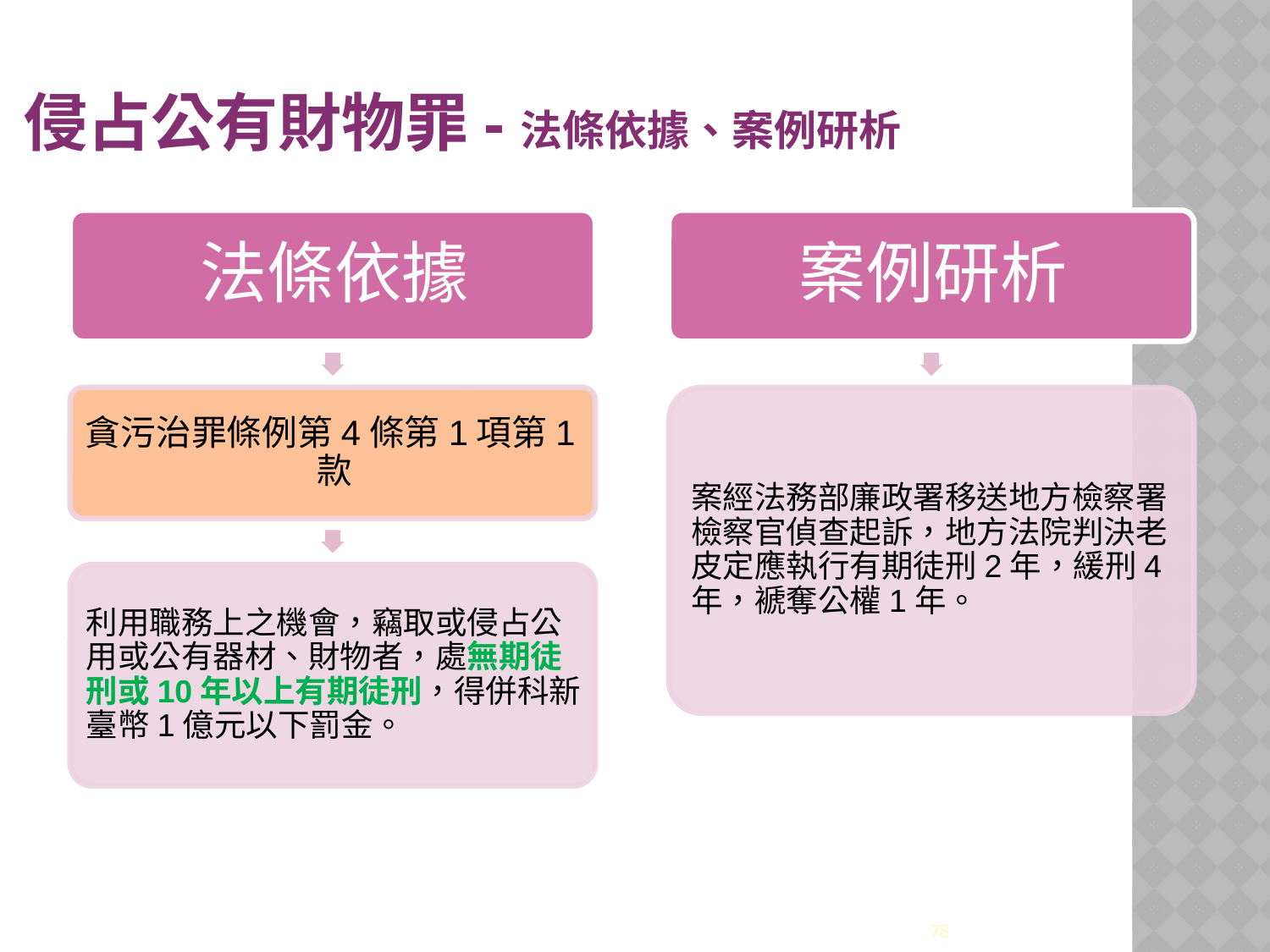

# 侵占公有財物罪-法條依據、案例研析
法條依據
貪污治罪條例第4條第1項第1款
利用職務上之機會，竊取或侵占公用或公有器材、財物者，處無期徒刑或10年以上有期徒刑，得併科新臺幣1億元以下罰金。
案例研析
案經法務部廉政署移送地方檢察署檢察官偵查起訴，地方法院判決老皮定應執行有期徒刑2年，緩刑4年，褫奪公權1年。
78